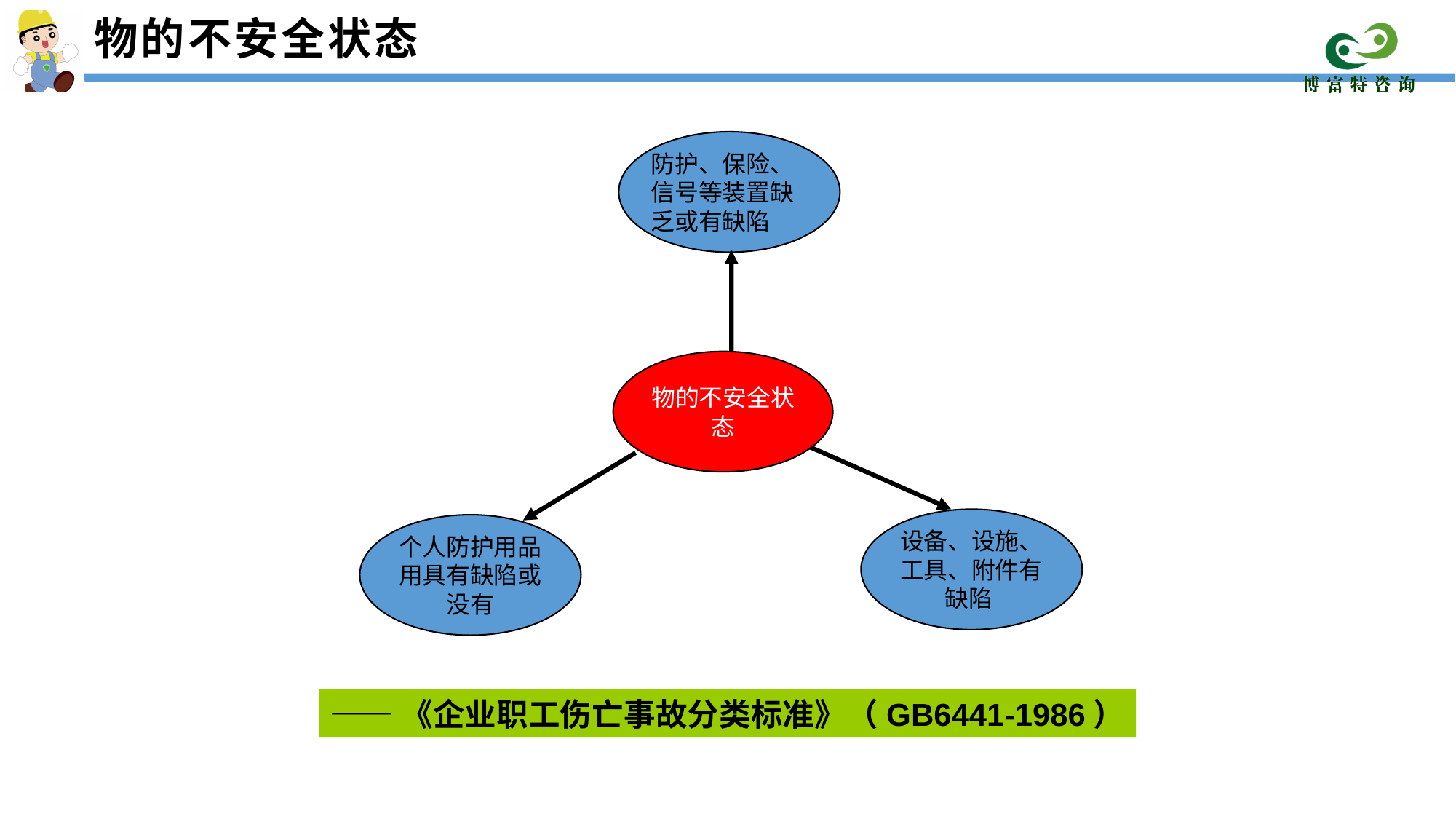

物的不安全状态
防护、保险、信号等装置缺乏或有缺陷

设备、设施、工具、附件有缺陷
个人防护用品用具有缺陷或没有
物的不安全状态
——《企业职工伤亡事故分类标准》（GB6441-1986）